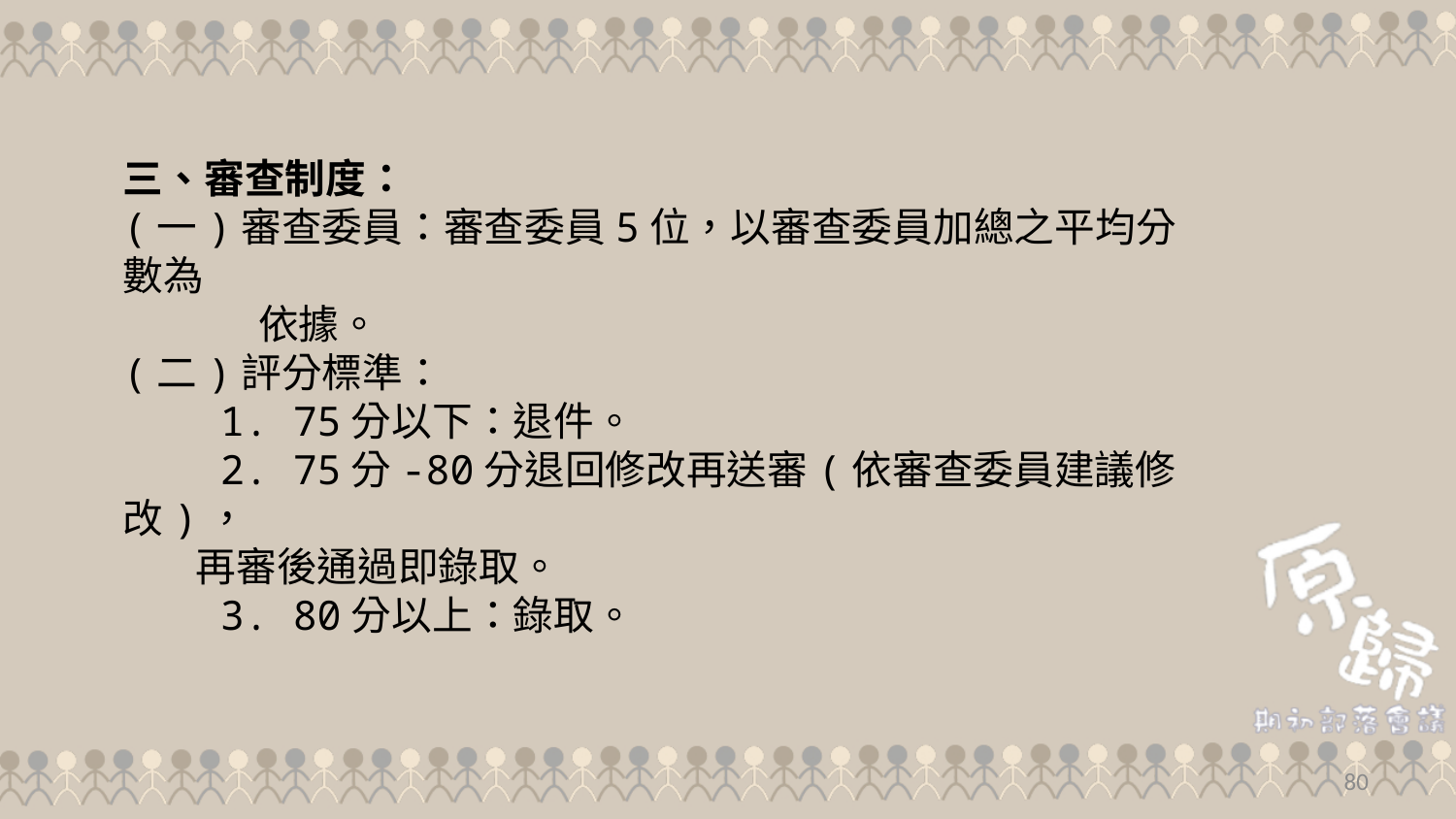

三、審查制度：
(一)審查委員：審查委員5位，以審查委員加總之平均分數為
              依據。
(二)評分標準：
    1. 75分以下：退件。
    2. 75分-80分退回修改再送審(依審查委員建議修改)，
       再審後通過即錄取。
    3. 80分以上：錄取。

80